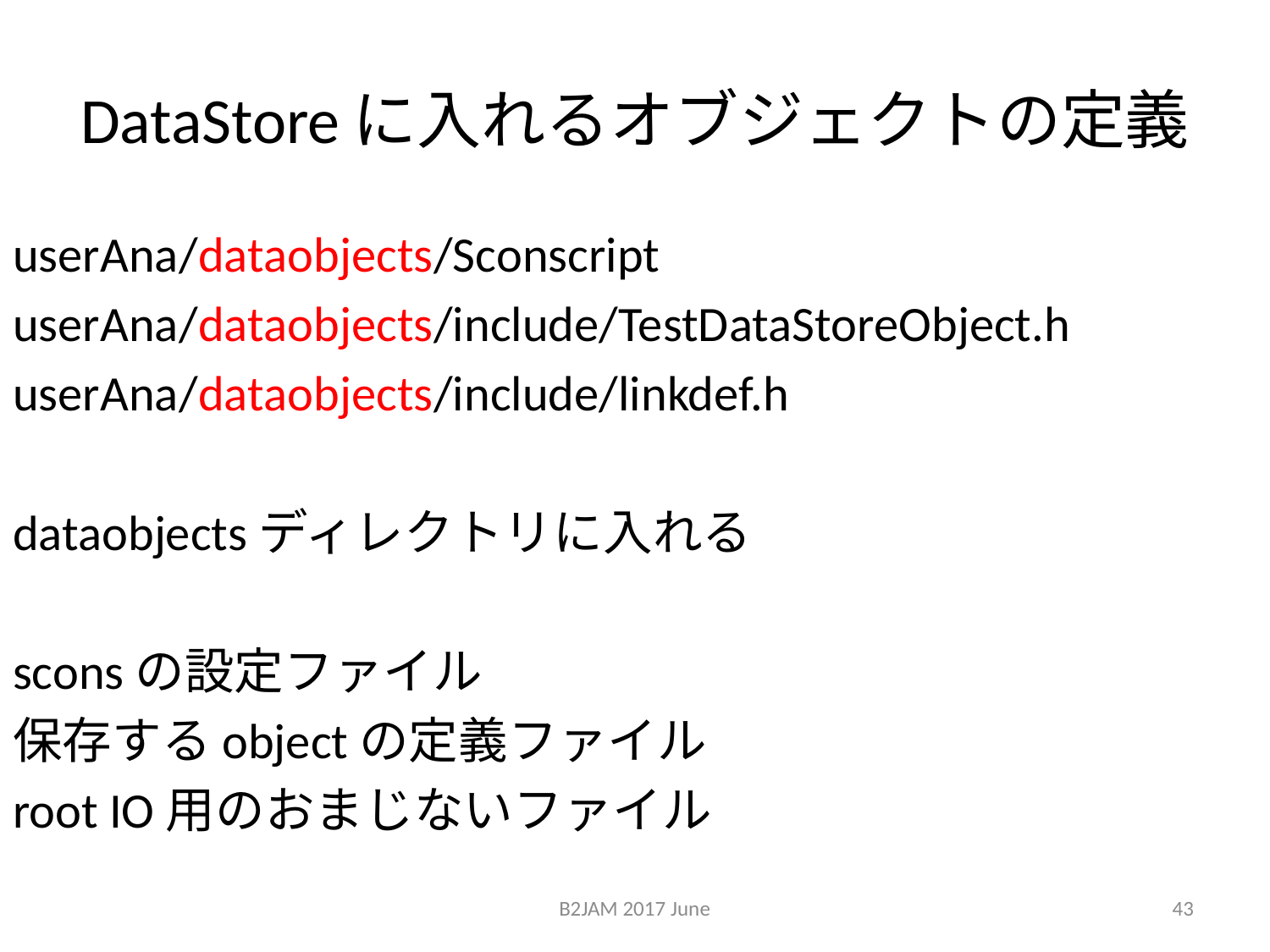

# DataStoreに入れるオブジェクトの定義
userAna/dataobjects/Sconscript
userAna/dataobjects/include/TestDataStoreObject.h
userAna/dataobjects/include/linkdef.h

dataobjectsディレクトリに入れる

sconsの設定ファイル
保存するobjectの定義ファイル
root IO用のおまじないファイル

B2JAM 2017 June
43